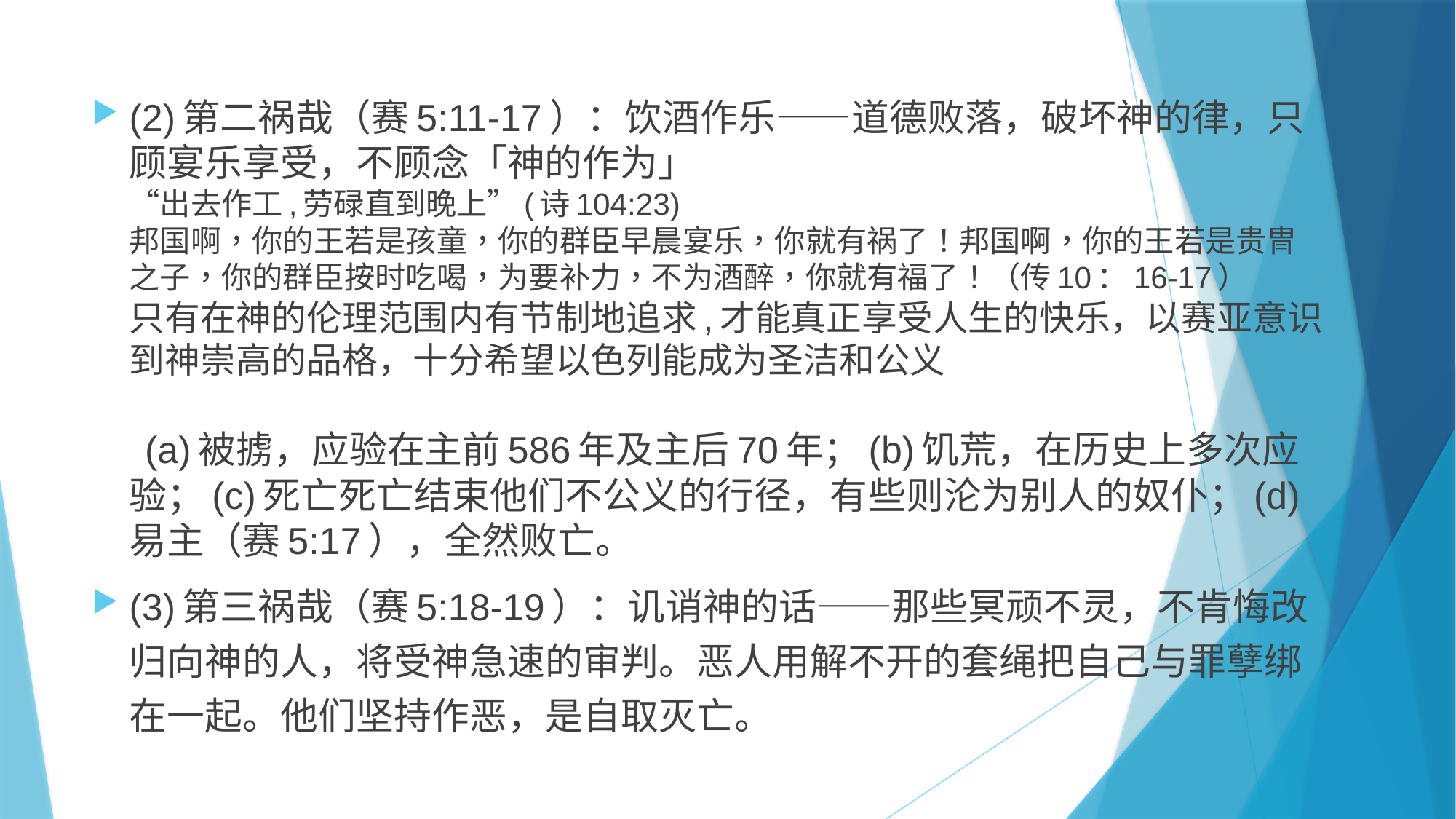

#
(2)第二祸哉（赛5:11-17）：饮酒作乐——道德败落，破坏神的律，只顾宴乐享受，不顾念「神的作为」
“出去作工,劳碌直到晚上”(诗104:23)
邦国啊，你的王若是孩童，你的群臣早晨宴乐，你就有祸了！邦国啊，你的王若是贵冑之子，你的群臣按时吃喝，为要补力，不为酒醉，你就有福了！（传10：16-17）
只有在神的伦理范围内有节制地追求,才能真正享受人生的快乐，以赛亚意识到神崇高的品格，十分希望以色列能成为圣洁和公义
 (a)被掳，应验在主前586年及主后70年；(b)饥荒，在历史上多次应验；(c)死亡死亡结束他们不公义的行径，有些则沦为别人的奴仆；(d)易主（赛5:17），全然败亡。
(3)第三祸哉（赛5:18-19）：讥诮神的话——那些冥顽不灵，不肯悔改归向神的人，将受神急速的审判。恶人用解不开的套绳把自己与罪孽绑在一起。他们坚持作恶，是自取灭亡。